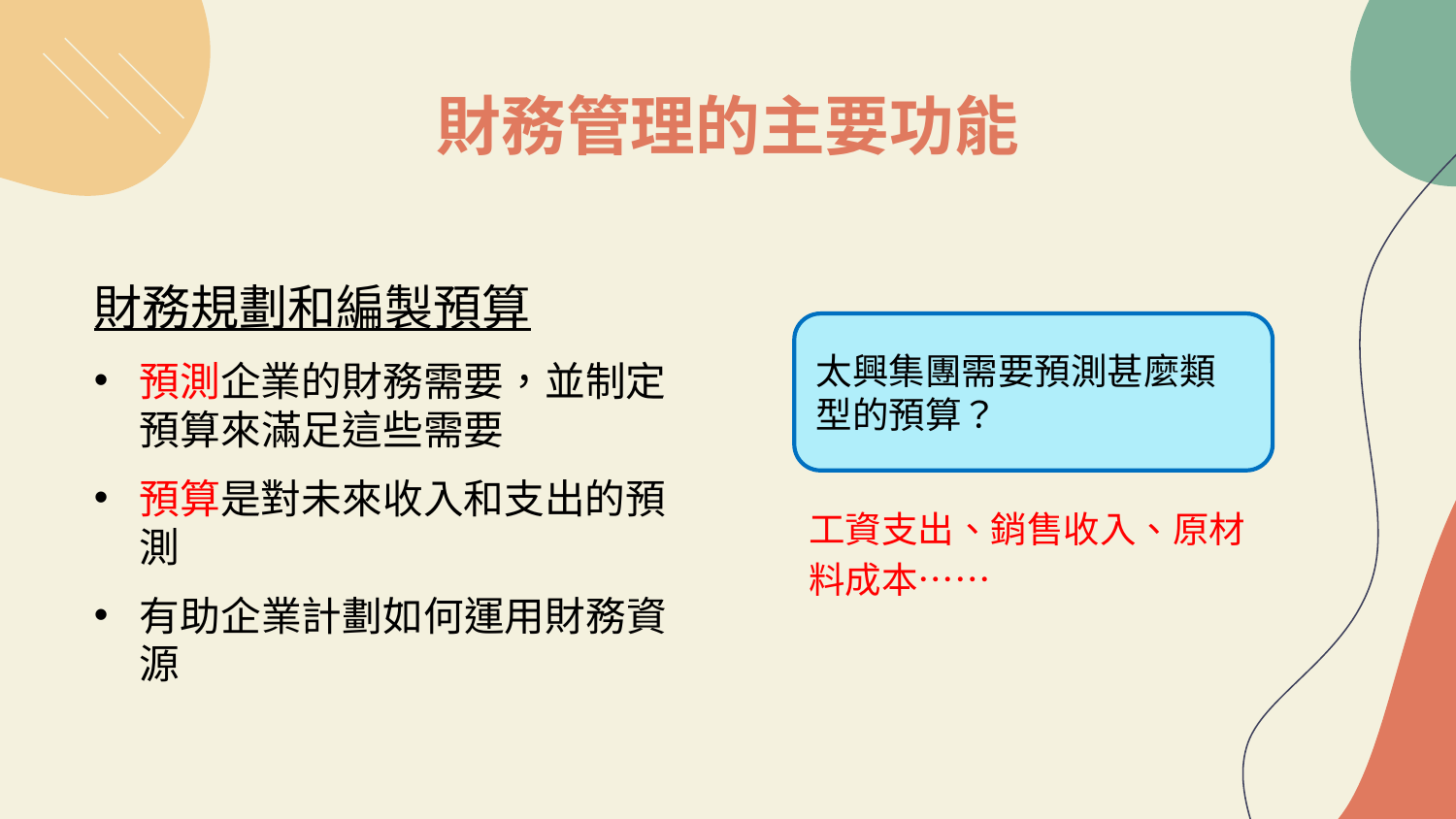

# 財務管理的主要功能
財務規劃和編製預算
預測企業的財務需要，並制定預算來滿足這些需要
預算是對未來收入和支出的預測
有助企業計劃如何運用財務資源
太興集團需要預測甚麼類型的預算？
工資支出、銷售收入、原材料成本……